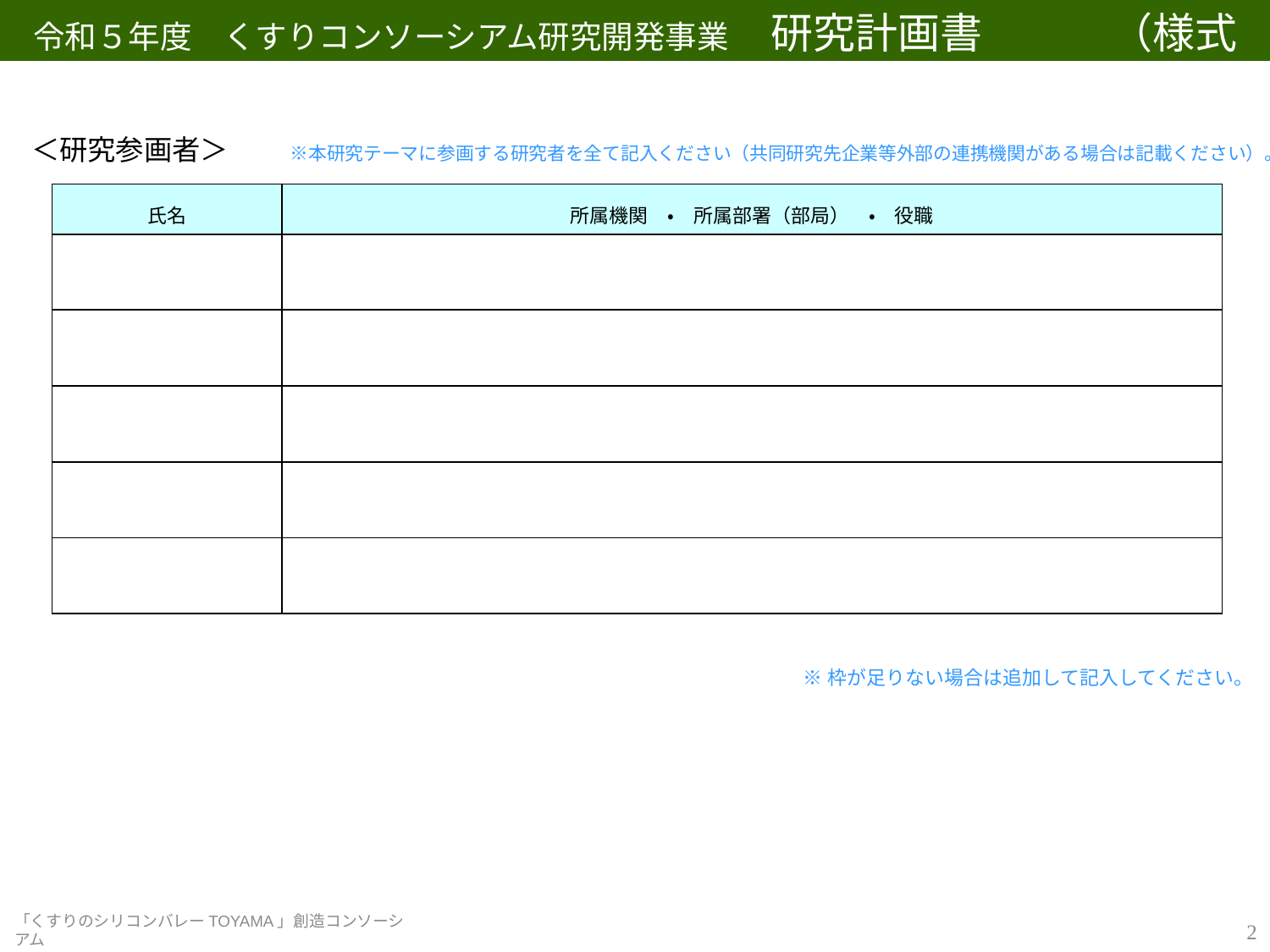

# 令和５年度　くすりコンソーシアム研究開発事業　研究計画書　　　（様式２）
＜研究参画者＞   　　※本研究テーマに参画する研究者を全て記入ください（共同研究先企業等外部の連携機関がある場合は記載ください）。
| 氏名 | 所属機関　・　所属部署（部局）　・　役職 |
| --- | --- |
|  |  |
|  |  |
|  |  |
|  |  |
|  |  |
※枠が足りない場合は追加して記入してください。
2
「くすりのシリコンバレーTOYAMA」創造コンソーシアム